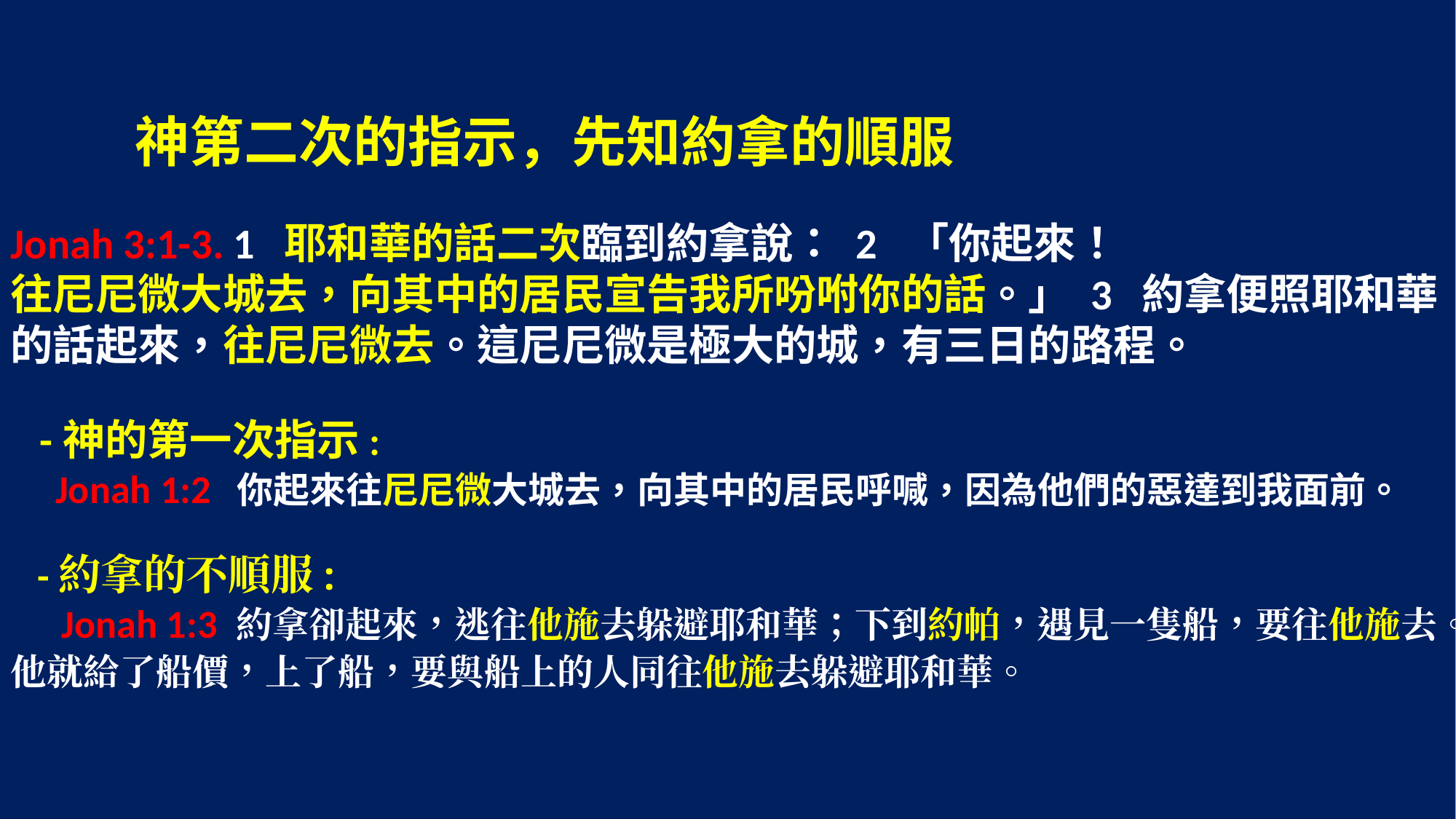

神第二次的指示，先知約拿的順服

Jonah 3:1-3. 1  耶和華的話二次臨到約拿說： 2  「你起來！
往尼尼微大城去，向其中的居民宣告我所吩咐你的話。」 3  約拿便照耶和華的話起來，往尼尼微去。這尼尼微是極大的城，有三日的路程。

   -神的第一次指示:
     Jonah 1:2  你起來往尼尼微大城去，向其中的居民呼喊，因為他們的惡達到我面前。

   -約拿的不順服:
     Jonah 1:3 約拿卻起來，逃往他施去躲避耶和華；下到約帕，遇見一隻船，要往他施去。他就給了船價，上了船，要與船上的人同往他施去躲避耶和華。